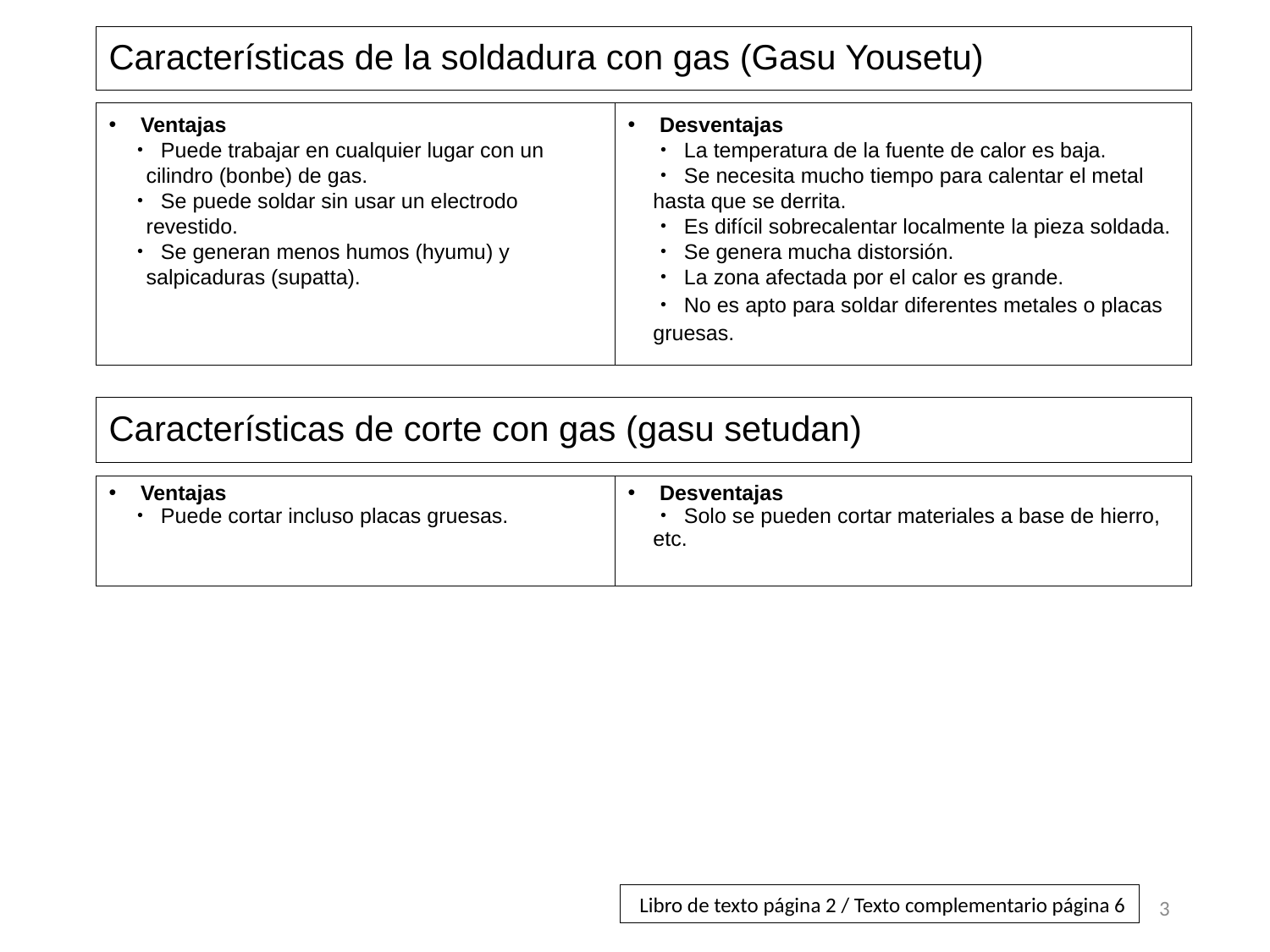

# Características de la soldadura con gas (Gasu Yousetu)
Desventajas
・ La temperatura de la fuente de calor es baja.
・ Se necesita mucho tiempo para calentar el metal hasta que se derrita.
・ Es difícil sobrecalentar localmente la pieza soldada.
・ Se genera mucha distorsión.
・ La zona afectada por el calor es grande.
・ No es apto para soldar diferentes metales o placas gruesas.
Ventajas
　・ Puede trabajar en cualquier lugar con un cilindro (bonbe) de gas.
　・ Se puede soldar sin usar un electrodo revestido.
　・ Se generan menos humos (hyumu) y salpicaduras (supatta).

Características de corte con gas (gasu setudan)
Desventajas
・ Solo se pueden cortar materiales a base de hierro, etc.
Ventajas
　・ Puede cortar incluso placas gruesas.
3
Libro de texto página 2 / Texto complementario página 6